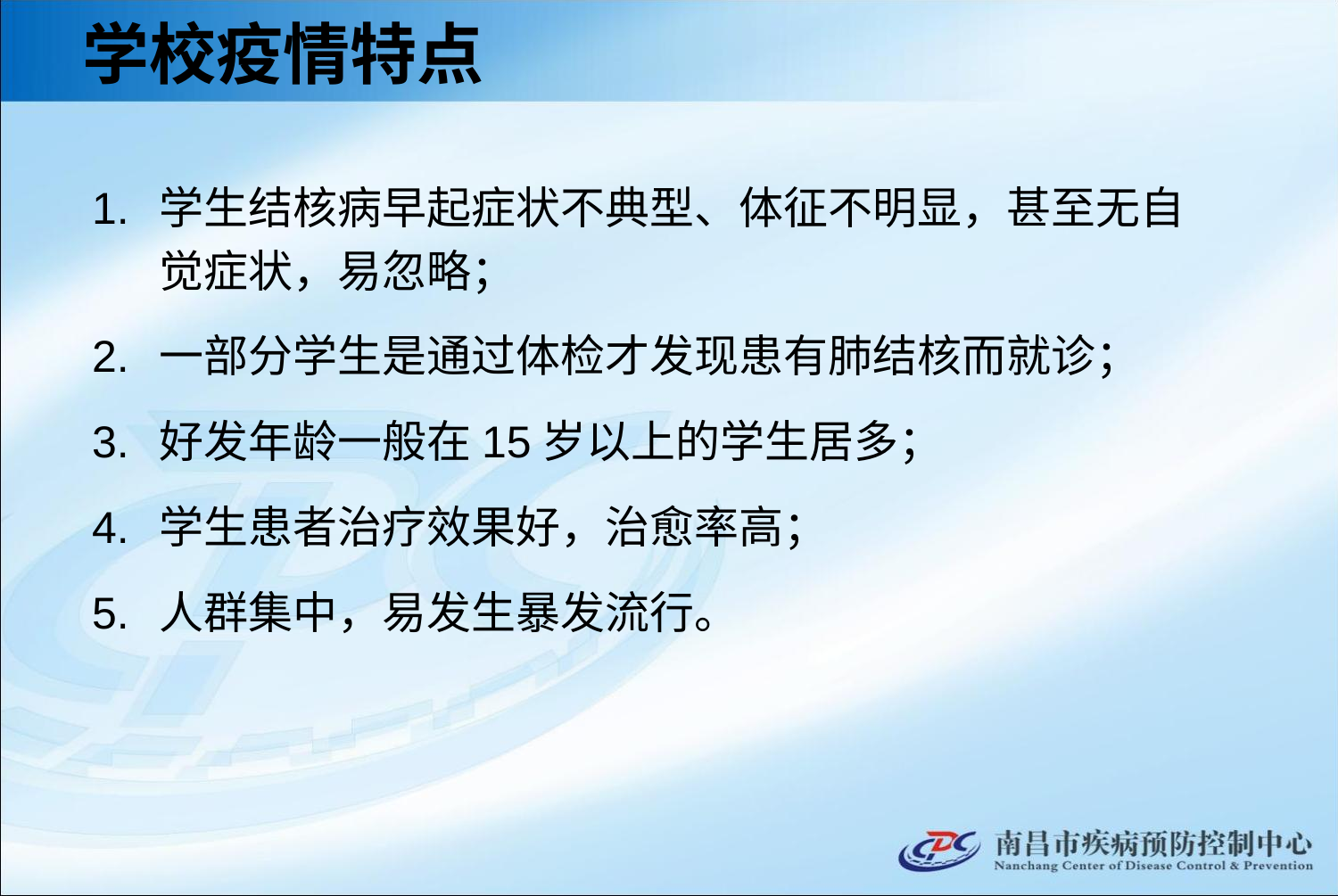

#

学校疫情特点
学生结核病早起症状不典型、体征不明显，甚至无自觉症状，易忽略；
一部分学生是通过体检才发现患有肺结核而就诊；
好发年龄一般在15岁以上的学生居多；
学生患者治疗效果好，治愈率高；
人群集中，易发生暴发流行。